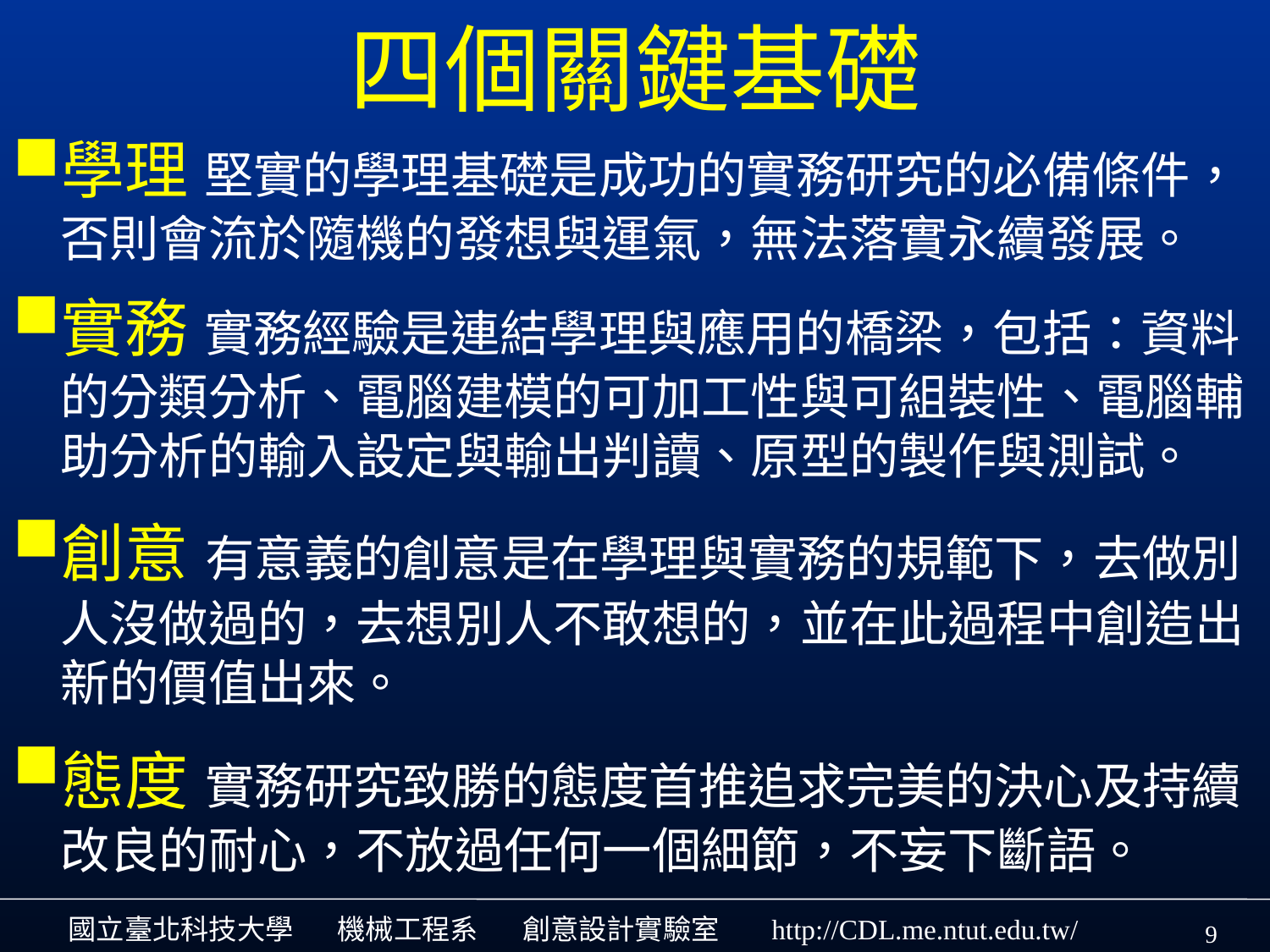

# 四個關鍵基礎
學理 堅實的學理基礎是成功的實務研究的必備條件，否則會流於隨機的發想與運氣，無法落實永續發展。
實務 實務經驗是連結學理與應用的橋梁，包括：資料的分類分析、電腦建模的可加工性與可組裝性、電腦輔助分析的輸入設定與輸出判讀、原型的製作與測試。
創意 有意義的創意是在學理與實務的規範下，去做別人沒做過的，去想別人不敢想的，並在此過程中創造出新的價值出來。
態度 實務研究致勝的態度首推追求完美的決心及持續改良的耐心，不放過任何一個細節，不妄下斷語。
9